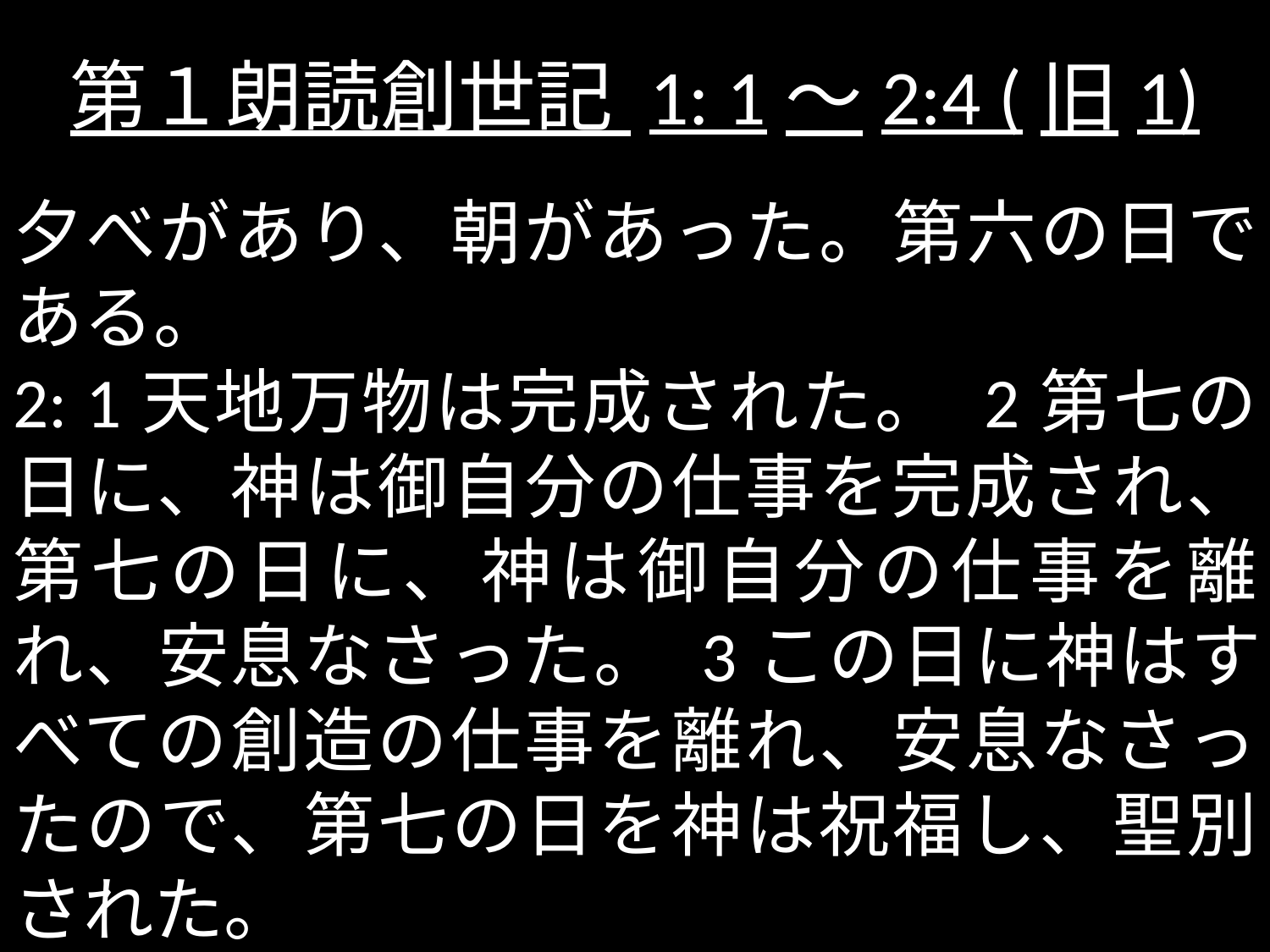

# 第１朗読創世記 1: 1～2:4 (旧1)
夕べがあり、朝があった。第六の日である。
2: 1天地万物は完成された。 2第七の日に、神は御自分の仕事を完成され、第七の日に、神は御自分の仕事を離れ、安息なさった。 3この日に神はすべての創造の仕事を離れ、安息なさったので、第七の日を神は祝福し、聖別された。
4これが天地創造の由来である。